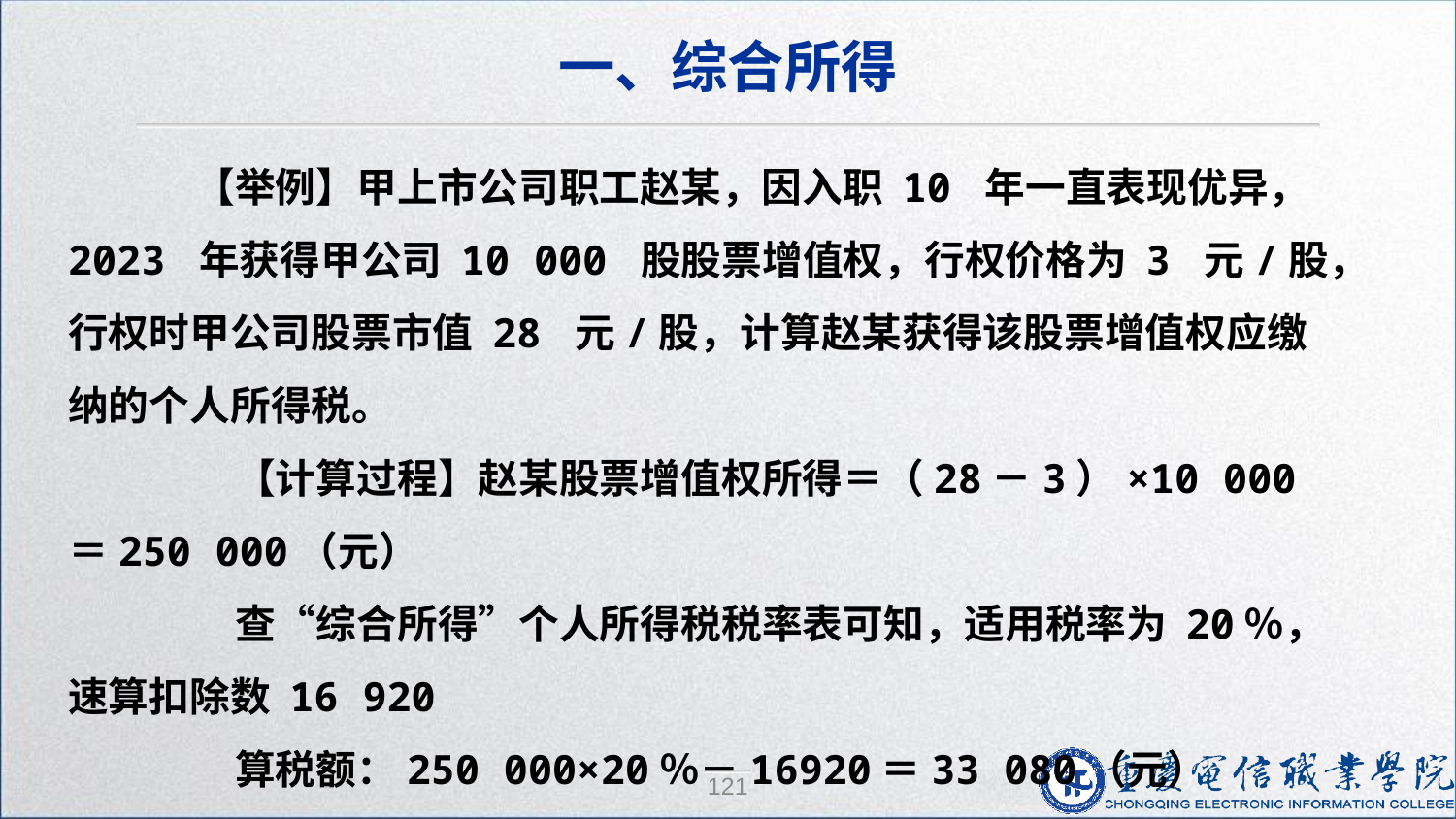

一、综合所得
　【举例】甲上市公司职工赵某，因入职 10 年一直表现优异，2023 年获得甲公司 10 000 股股票增值权，行权价格为 3 元/股，行权时甲公司股票市值 28 元/股，计算赵某获得该股票增值权应缴纳的个人所得税。
　　【计算过程】赵某股票增值权所得＝（28－3）×10 000＝250 000（元）
　　查“综合所得”个人所得税税率表可知，适用税率为 20％，速算扣除数 16 920
　　算税额：250 000×20％－16920＝33 080（元）
121